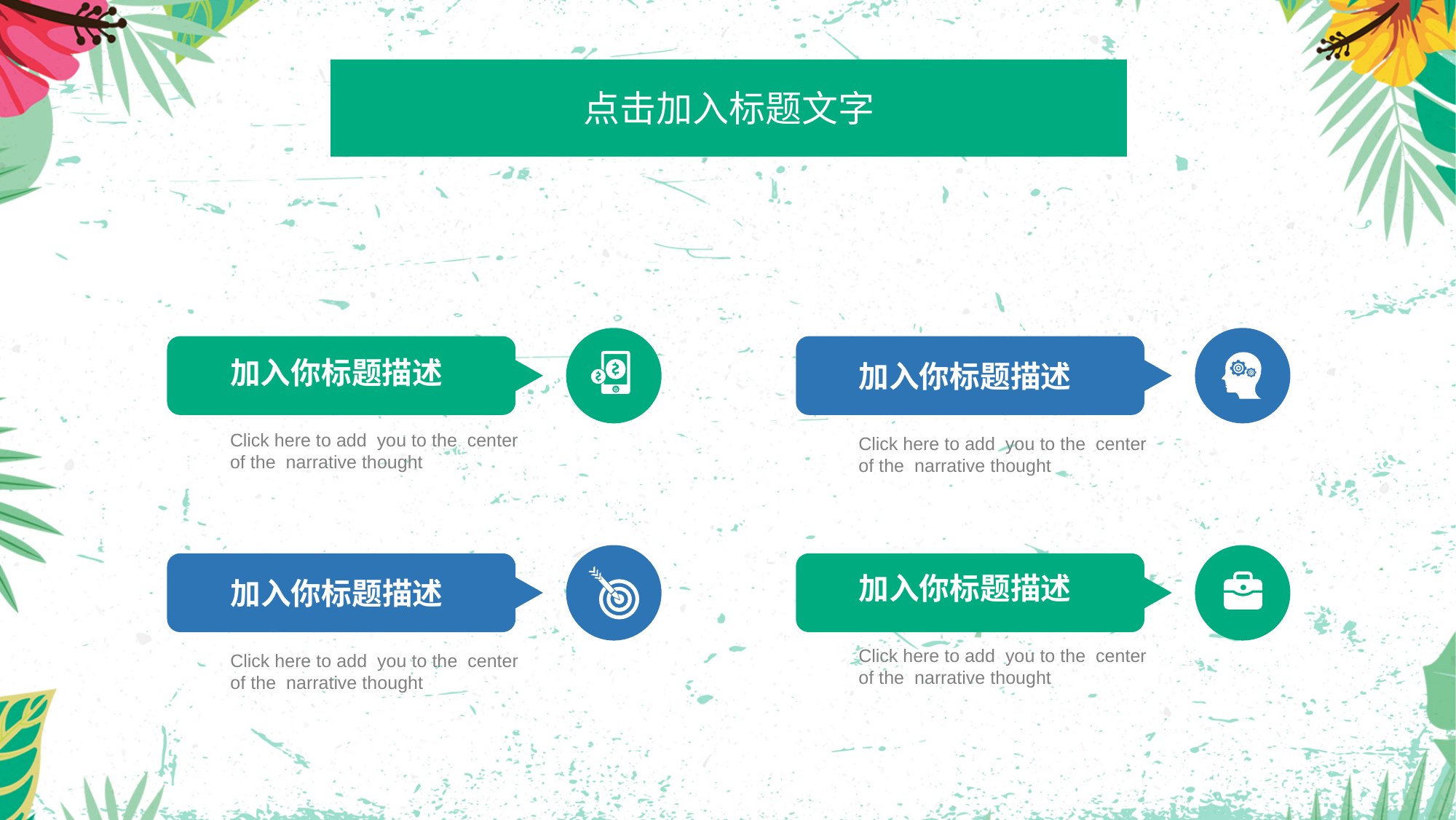

点击加入标题文字

加入你标题描述

Click here to add  you to the  center
of the  narrative thought

加入你标题描述

Click here to add  you to the  center
of the  narrative thought

加入你标题描述

Click here to add  you to the  center
of the  narrative thought

加入你标题描述

Click here to add  you to the  center
of the  narrative thought